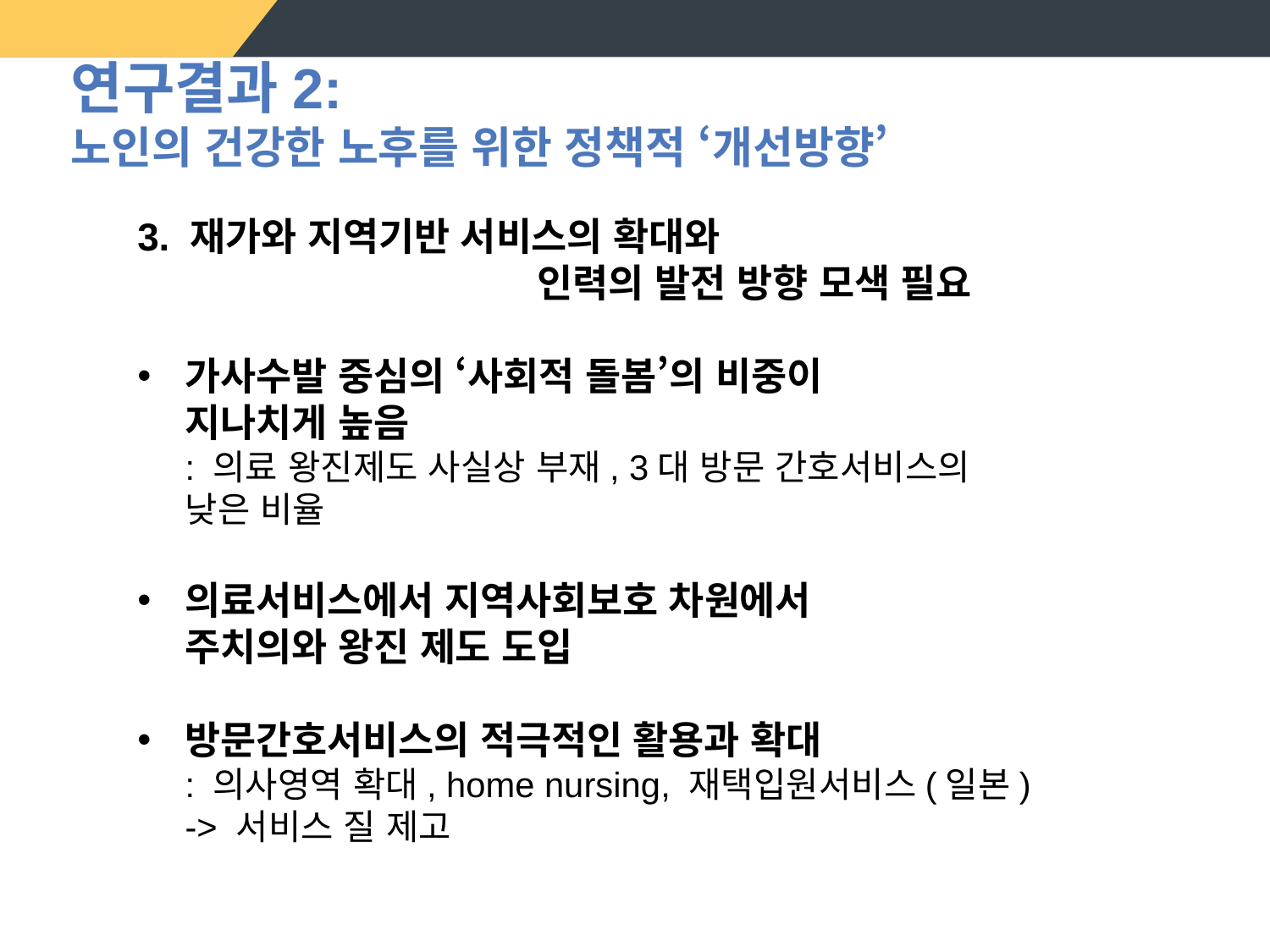

연구결과2:
노인의 건강한 노후를 위한 정책적 ‘개선방향’
3. 재가와 지역기반 서비스의 확대와
인력의 발전 방향 모색 필요

가사수발 중심의 ‘사회적 돌봄’의 비중이
지나치게 높음
: 의료 왕진제도 사실상 부재, 3대 방문 간호서비스의
낮은 비율

의료서비스에서 지역사회보호 차원에서
주치의와 왕진 제도 도입

방문간호서비스의 적극적인 활용과 확대
: 의사영역 확대, home nursing, 재택입원서비스(일본)
-> 서비스 질 제고